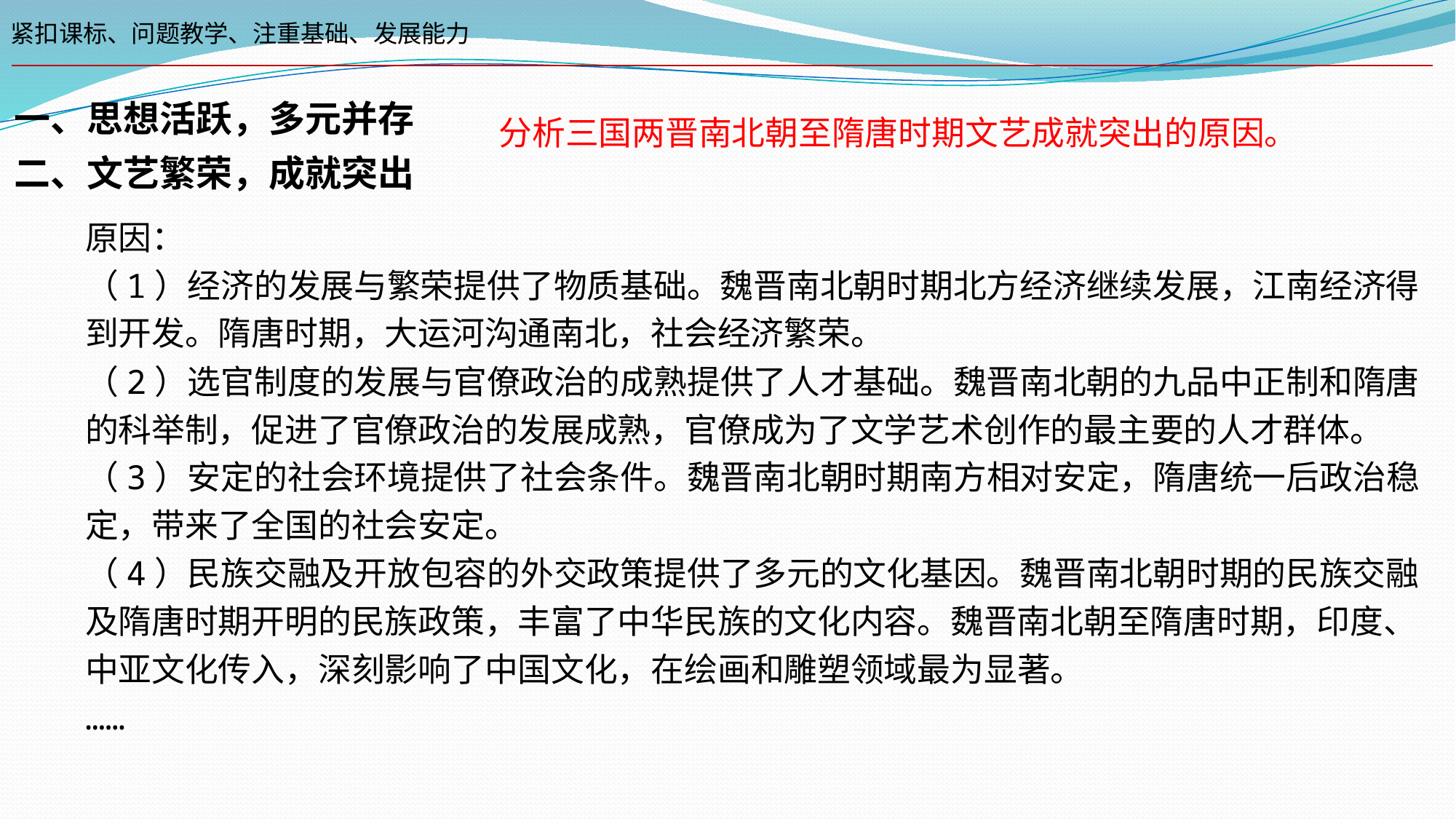

紧扣课标、问题教学、注重基础、发展能力
一、思想活跃，多元并存
二、文艺繁荣，成就突出
    分析三国两晋南北朝至隋唐时期文艺成就突出的原因。
原因：
（1）经济的发展与繁荣提供了物质基础。魏晋南北朝时期北方经济继续发展，江南经济得到开发。隋唐时期，大运河沟通南北，社会经济繁荣。
（2）选官制度的发展与官僚政治的成熟提供了人才基础。魏晋南北朝的九品中正制和隋唐的科举制，促进了官僚政治的发展成熟，官僚成为了文学艺术创作的最主要的人才群体。
（3）安定的社会环境提供了社会条件。魏晋南北朝时期南方相对安定，隋唐统一后政治稳定，带来了全国的社会安定。
（4）民族交融及开放包容的外交政策提供了多元的文化基因。魏晋南北朝时期的民族交融及隋唐时期开明的民族政策，丰富了中华民族的文化内容。魏晋南北朝至隋唐时期，印度、中亚文化传入，深刻影响了中国文化，在绘画和雕塑领域最为显著。
……